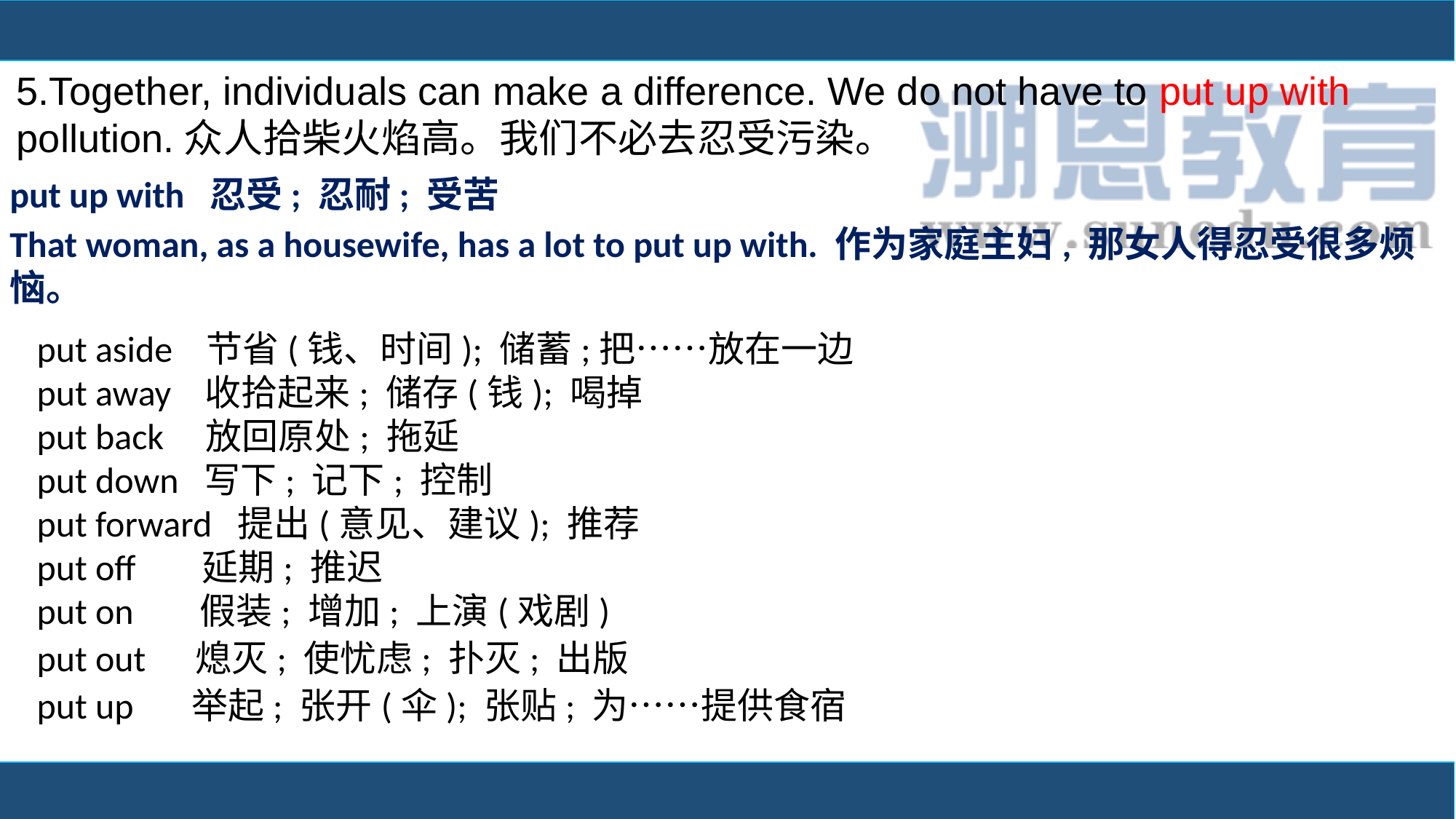

5.Together, individuals can make a difference. We do not have to put up with pollution.众人拾柴火焰高。我们不必去忍受污染。
put up with  忍受; 忍耐; 受苦
That woman, as a housewife, has a lot to put up with. 作为家庭主妇, 那女人得忍受很多烦恼。

put aside   节省(钱、时间); 储蓄;把……放在一边
put away   收拾起来; 储存(钱); 喝掉
put back    放回原处; 拖延
put down  写下; 记下; 控制
put forward  提出(意见、建议); 推荐
put off       延期; 推迟
put on       假装; 增加; 上演(戏剧)
put out     熄灭; 使忧虑; 扑灭; 出版
put up      举起; 张开(伞); 张贴; 为……提供食宿